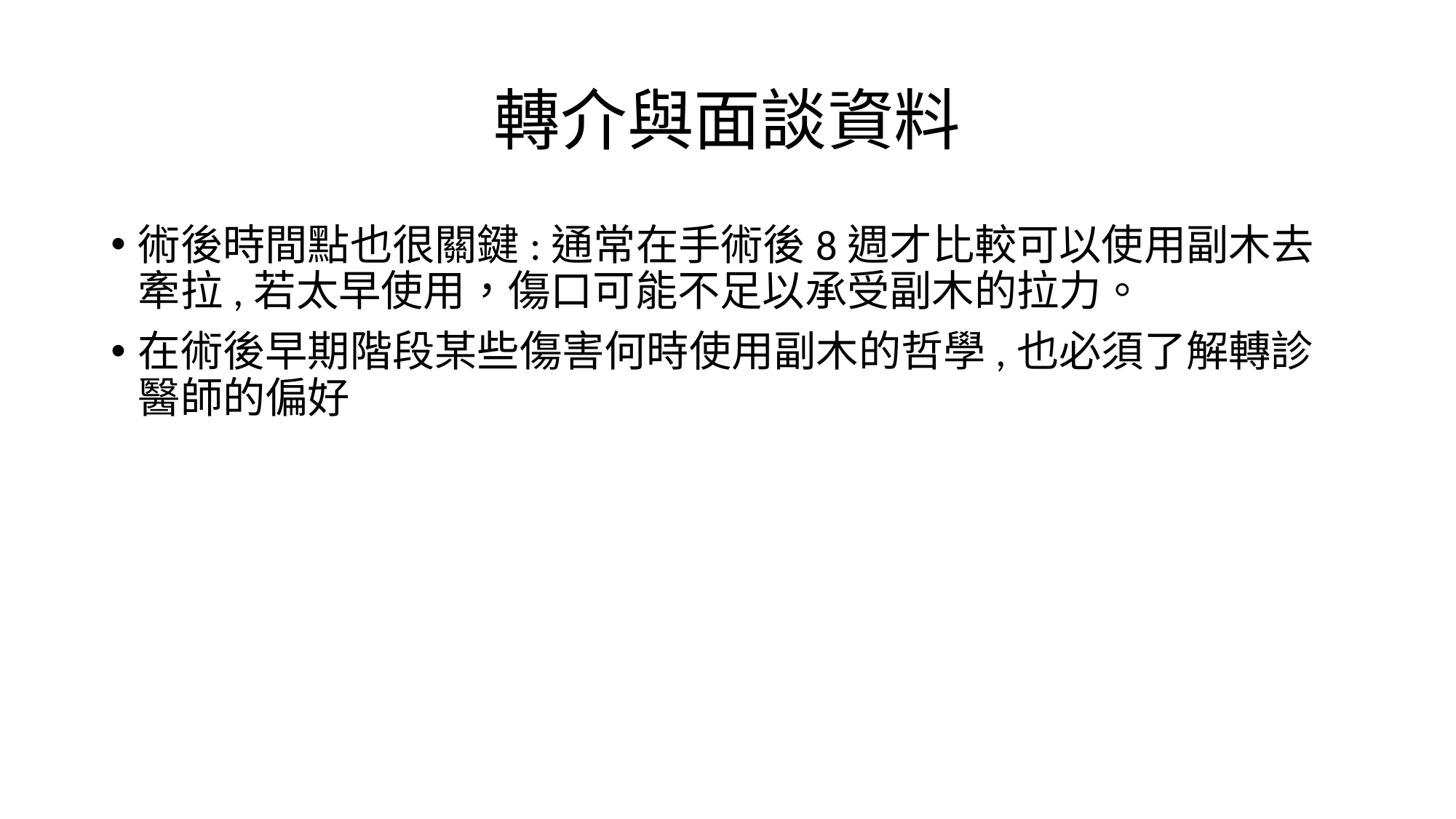

# 轉介與面談資料
術後時間點也很關鍵:通常在手術後8週才比較可以使用副木去牽拉,若太早使用，傷口可能不足以承受副木的拉力。
在術後早期階段某些傷害何時使用副木的哲學,也必須了解轉診醫師的偏好